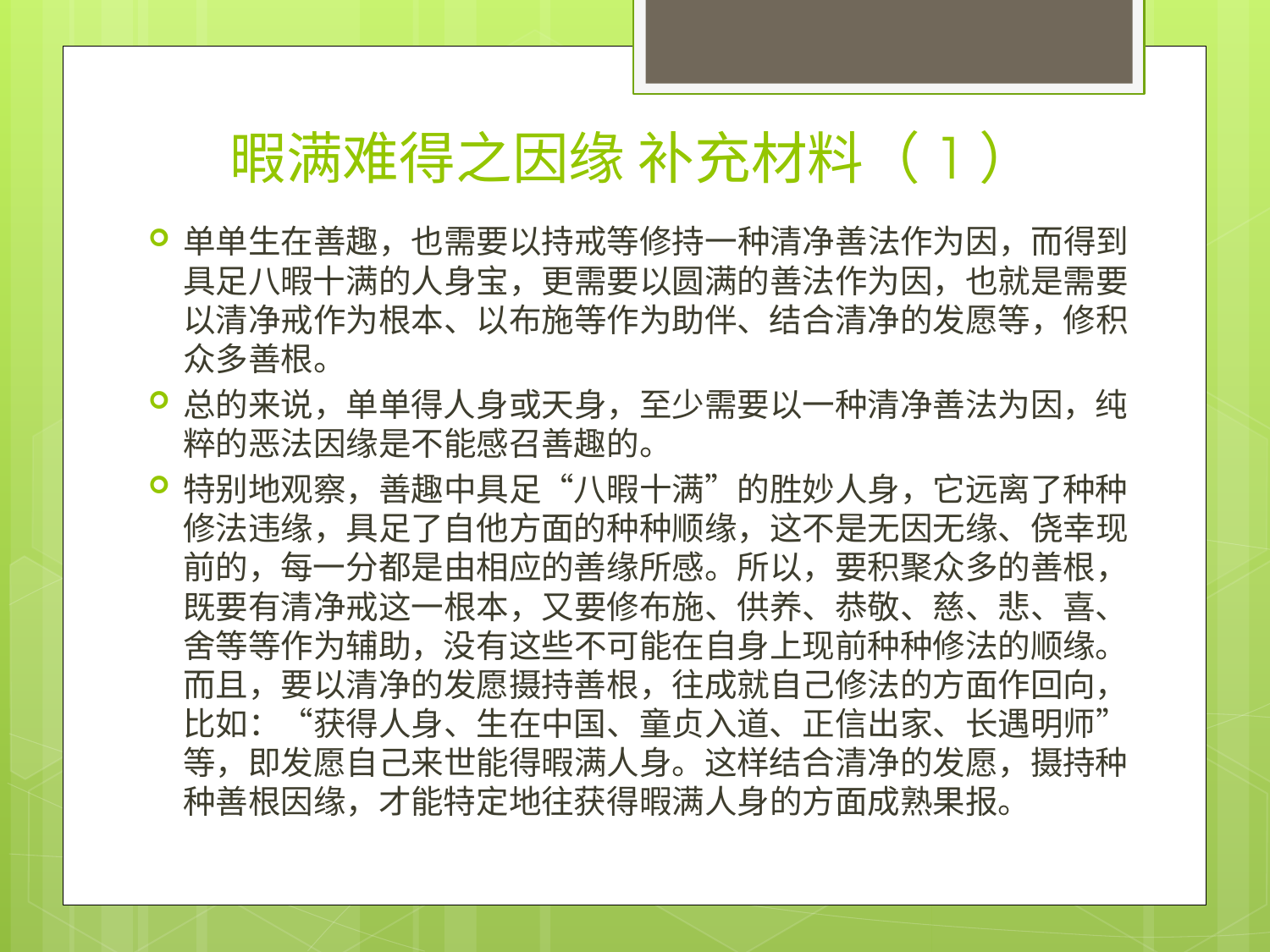

# 暇满难得之因缘 补充材料（1）
单单生在善趣，也需要以持戒等修持一种清净善法作为因，而得到具足八暇十满的人身宝，更需要以圆满的善法作为因，也就是需要以清净戒作为根本、以布施等作为助伴、结合清净的发愿等，修积众多善根。
总的来说，单单得人身或天身，至少需要以一种清净善法为因，纯粹的恶法因缘是不能感召善趣的。
特别地观察，善趣中具足“八暇十满”的胜妙人身，它远离了种种修法违缘，具足了自他方面的种种顺缘，这不是无因无缘、侥幸现前的，每一分都是由相应的善缘所感。所以，要积聚众多的善根，既要有清净戒这一根本，又要修布施、供养、恭敬、慈、悲、喜、舍等等作为辅助，没有这些不可能在自身上现前种种修法的顺缘。而且，要以清净的发愿摄持善根，往成就自己修法的方面作回向，比如：“获得人身、生在中国、童贞入道、正信出家、长遇明师”等，即发愿自己来世能得暇满人身。这样结合清净的发愿，摄持种种善根因缘，才能特定地往获得暇满人身的方面成熟果报。